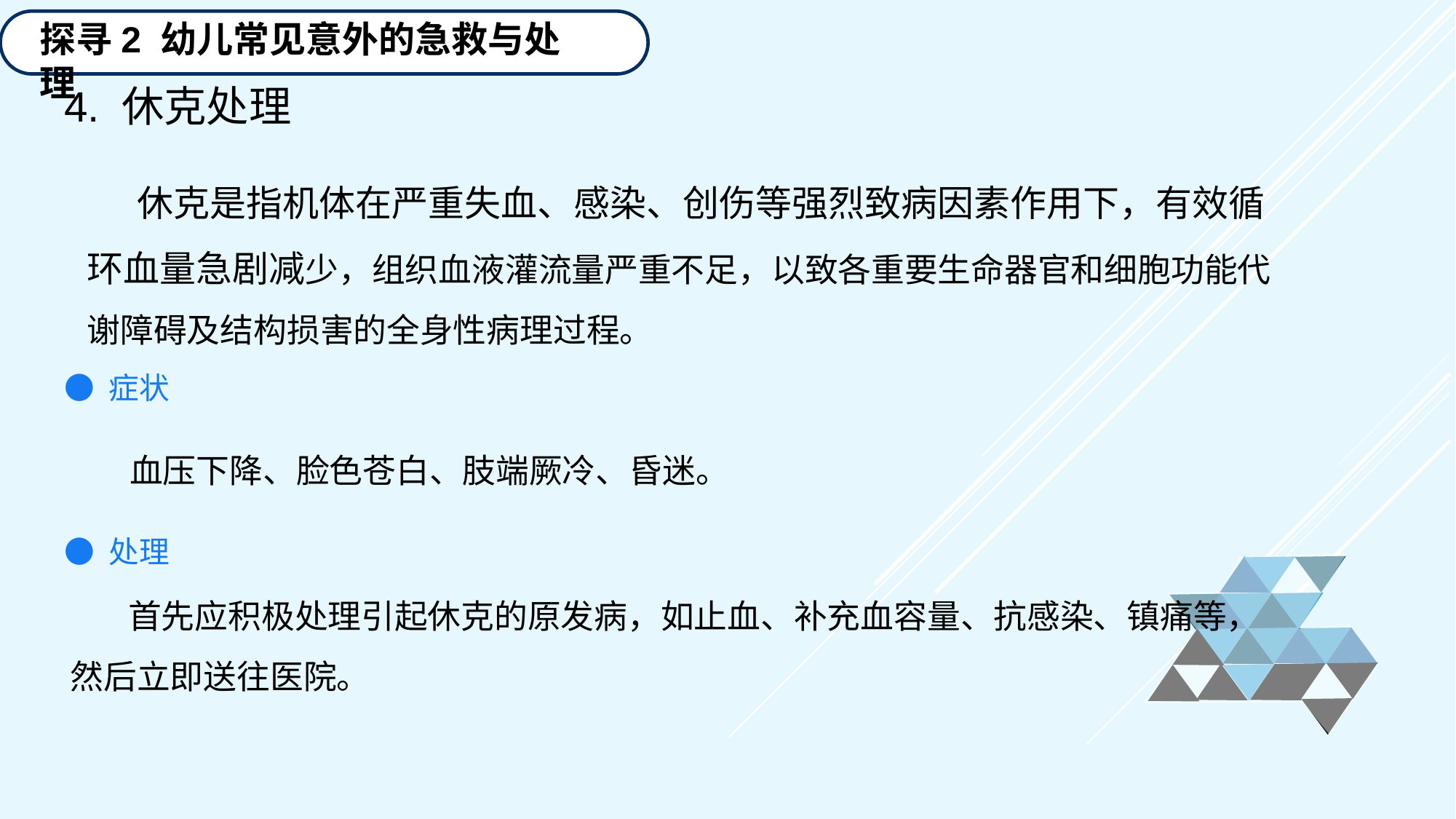

探寻2 幼儿常见意外的急救与处理
4. 休克处理
     休克是指机体在严重失血、感染、创伤等强烈致病因素作用下，有效循环血量急剧减少，组织血液灌流量严重不足，以致各重要生命器官和细胞功能代谢障碍及结构损害的全身性病理过程。
● 症状
      血压下降、脸色苍白、肢端厥冷、昏迷。
● 处理
      首先应积极处理引起休克的原发病，如止血、补充血容量、抗感染、镇痛等，然后立即送往医院。